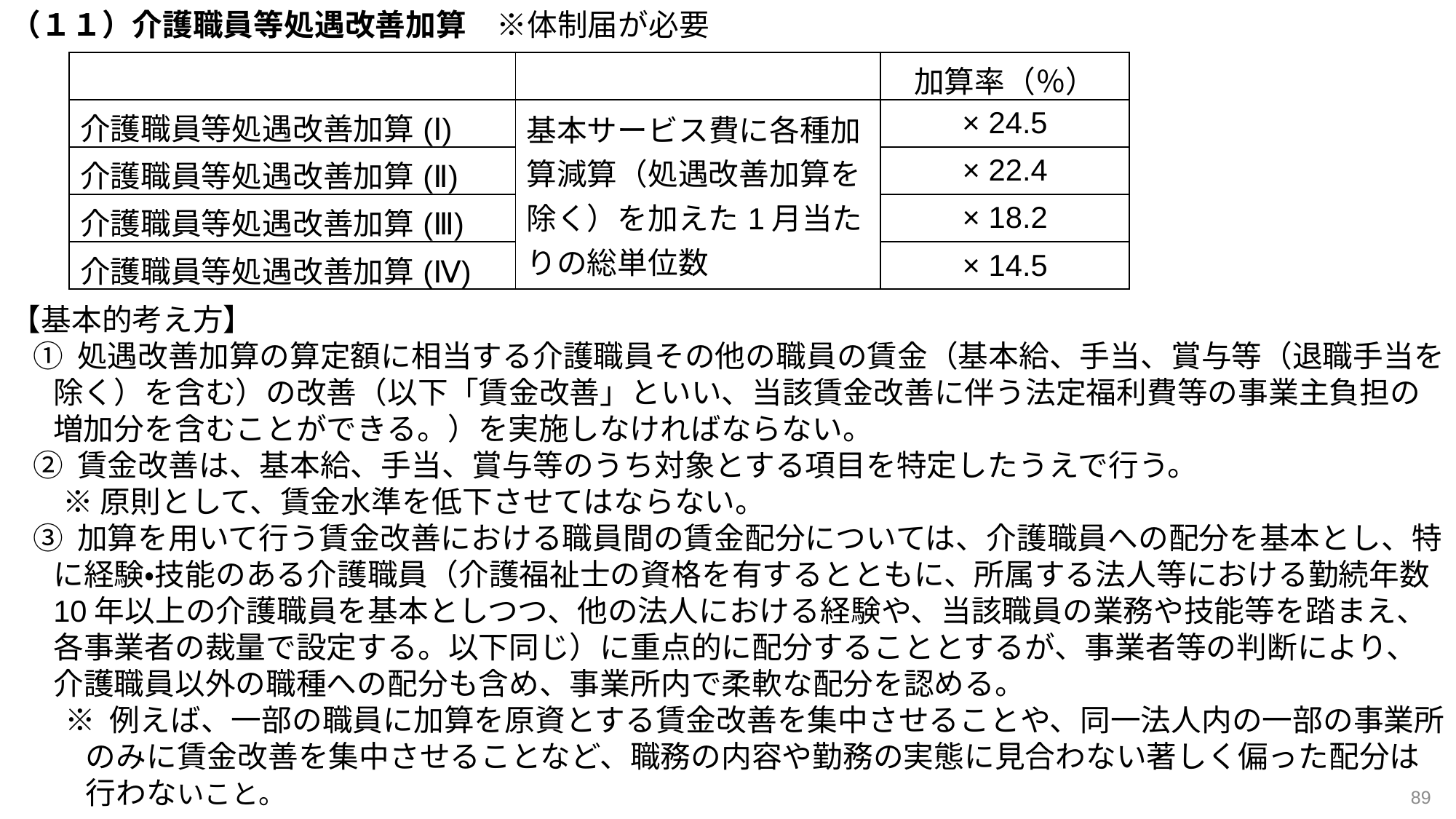

（１１）介護職員等処遇改善加算　※体制届が必要

【基本的考え方】
① 処遇改善加算の算定額に相当する介護職員その他の職員の賃金（基本給、手当、賞与等（退職手当を除く）を含む）の改善（以下「賃金改善」といい、当該賃金改善に伴う法定福利費等の事業主負担の増加分を含むことができる。）を実施しなければならない。
② 賃金改善は、基本給、手当、賞与等のうち対象とする項目を特定したうえで行う。
　※ 原則として、賃金水準を低下させてはならない。
③ 加算を用いて行う賃金改善における職員間の賃金配分については、介護職員への配分を基本とし、特に経験・技能のある介護職員（介護福祉士の資格を有するとともに、所属する法人等における勤続年数10年以上の介護職員を基本としつつ、他の法人における経験や、当該職員の業務や技能等を踏まえ、各事業者の裁量で設定する。以下同じ）に重点的に配分することとするが、事業者等の判断により、介護職員以外の職種への配分も含め、事業所内で柔軟な配分を認める。
※ 例えば、一部の職員に加算を原資とする賃金改善を集中させることや、同一法人内の一部の事業所のみに賃金改善を集中させることなど、職務の内容や勤務の実態に見合わない著しく偏った配分は行わないこと。
|  |  | 加算率（％） |
| --- | --- | --- |
| 介護職員等処遇改善加算(Ⅰ) | 基本サービス費に各種加算減算（処遇改善加算を除く）を加えた1月当たりの総単位数 | × 24.5 |
| 介護職員等処遇改善加算(Ⅱ) |  | × 22.4 |
| 介護職員等処遇改善加算(Ⅲ) |  | × 18.2 |
| 介護職員等処遇改善加算(Ⅳ) |  | × 14.5 |
89